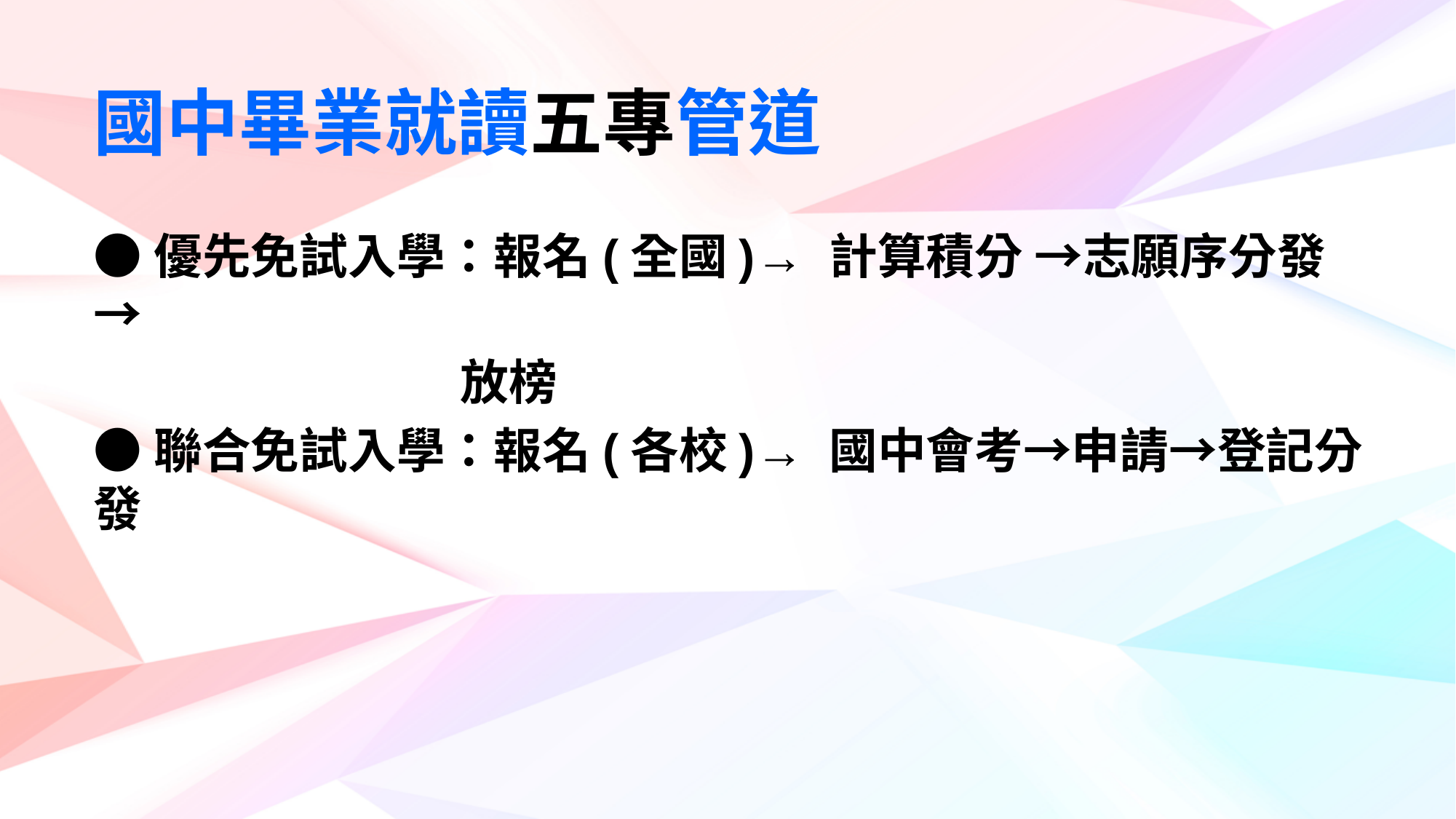

國中畢業就讀五專管道
●優先免試入學：報名(全國)→ 計算積分 →志願序分發→
                                放榜
●聯合免試入學：報名(各校)→ 國中會考→申請→登記分發